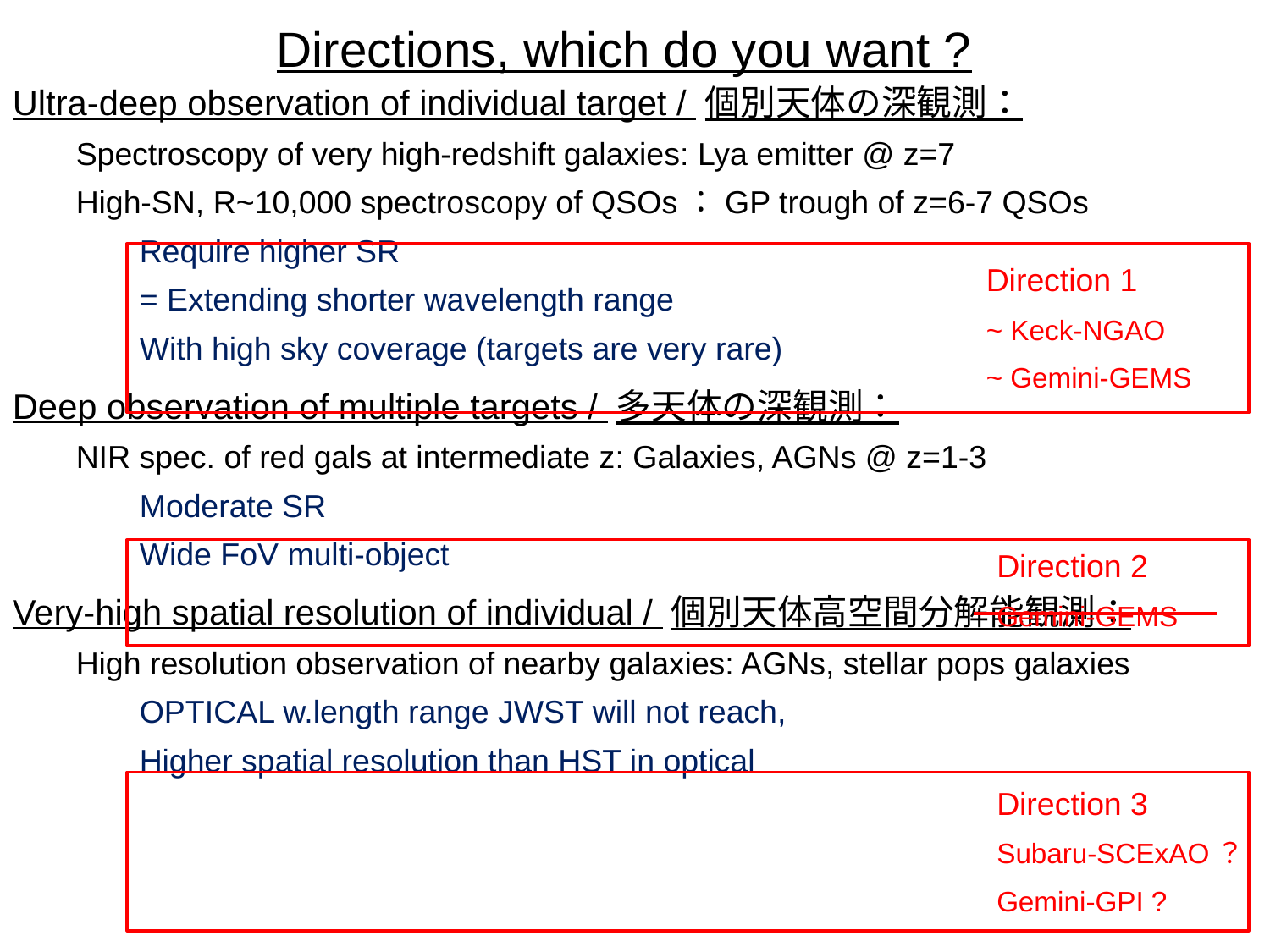

# Directions, which do you want ?
Ultra-deep observation of individual target / 個別天体の深観測：
Spectroscopy of very high-redshift galaxies: Lya emitter @ z=7
High-SN, R~10,000 spectroscopy of QSOs：GP trough of z=6-7 QSOs
Require higher SR
= Extending shorter wavelength range
With high sky coverage (targets are very rare)
Deep observation of multiple targets / 多天体の深観測：
NIR spec. of red gals at intermediate z: Galaxies, AGNs @ z=1-3
Moderate SR
Wide FoV multi-object
Very-high spatial resolution of individual / 個別天体高空間分解能観測：
High resolution observation of nearby galaxies: AGNs, stellar pops galaxies
OPTICAL w.length range JWST will not reach,
Higher spatial resolution than HST in optical

Direction 1
~ Keck-NGAO
~ Gemini-GEMS

Direction 2
Gemini-GEMS

Direction 3
Subaru-SCExAO？
Gemini-GPI ?